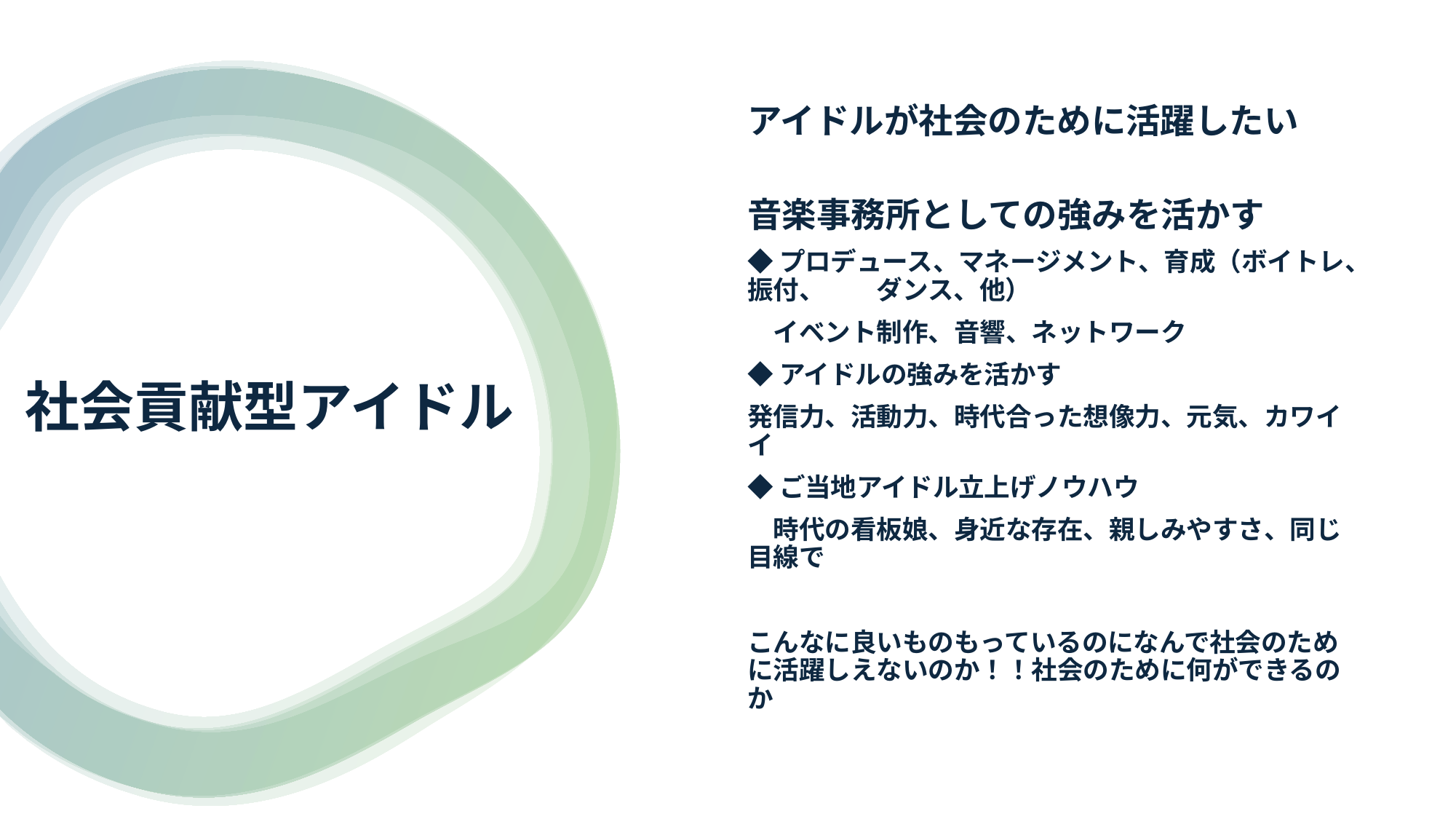

アイドルが社会のために活躍したい

音楽事務所としての強みを活かす
◆プロデュース、マネージメント、育成（ボイトレ、振付、　　ダンス、他）
　イベント制作、音響、ネットワーク
◆アイドルの強みを活かす
発信力、活動力、時代合った想像力、元気、カワイイ
◆ご当地アイドル立上げノウハウ
　時代の看板娘、身近な存在、親しみやすさ、同じ目線で

こんなに良いものもっているのになんで社会のために活躍しえないのか！！社会のために何ができるのか
# 社会貢献型アイドル